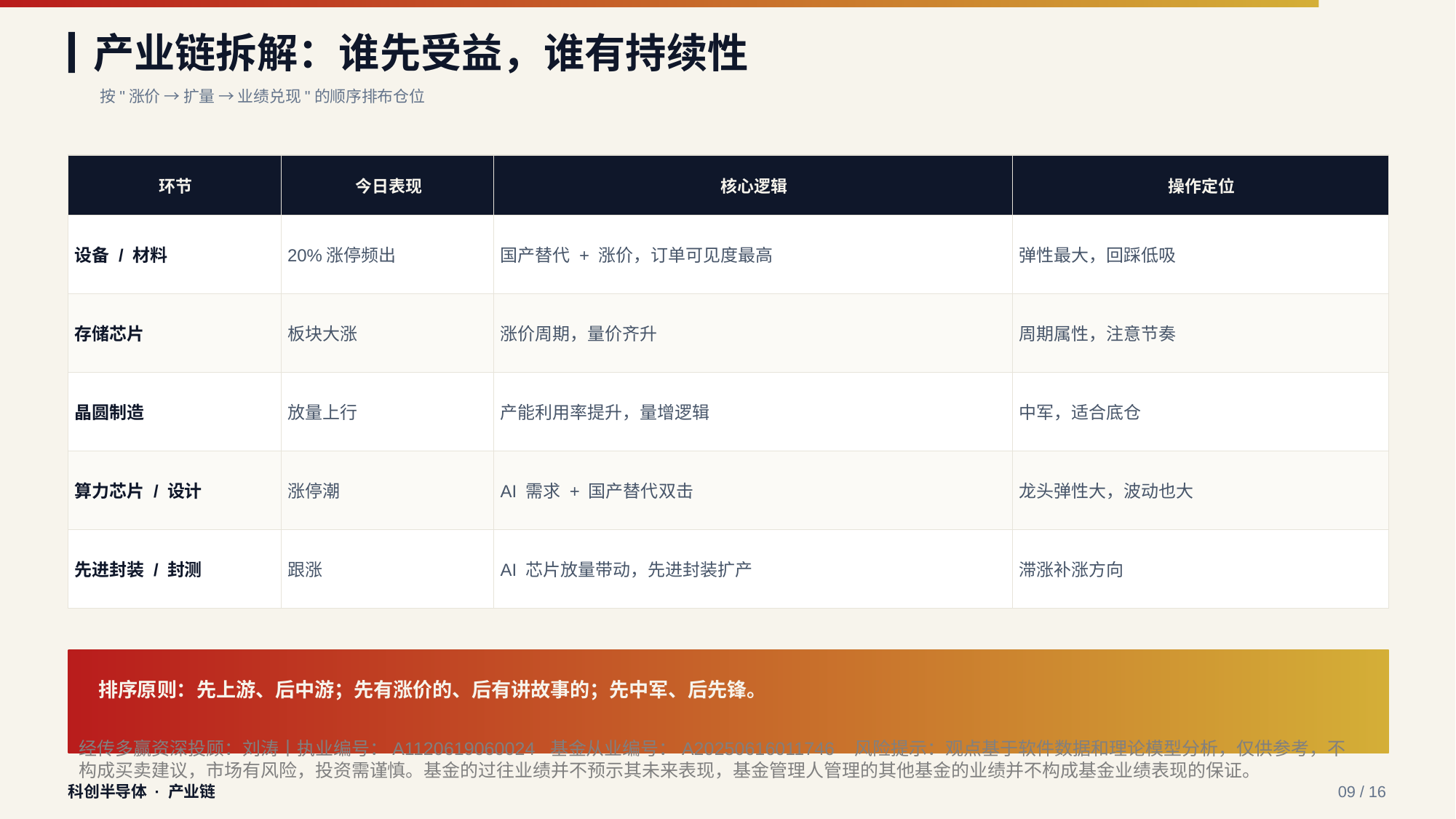

产业链拆解：谁先受益，谁有持续性

按"涨价 → 扩量 → 业绩兑现"的顺序排布仓位
| 环节 | 今日表现 | 核心逻辑 | 操作定位 |
| --- | --- | --- | --- |
| 设备 / 材料 | 20%涨停频出 | 国产替代 + 涨价，订单可见度最高 | 弹性最大，回踩低吸 |
| 存储芯片 | 板块大涨 | 涨价周期，量价齐升 | 周期属性，注意节奏 |
| 晶圆制造 | 放量上行 | 产能利用率提升，量增逻辑 | 中军，适合底仓 |
| 算力芯片 / 设计 | 涨停潮 | AI 需求 + 国产替代双击 | 龙头弹性大，波动也大 |
| 先进封装 / 封测 | 跟涨 | AI 芯片放量带动，先进封装扩产 | 滞涨补涨方向 |

排序原则：先上游、后中游；先有涨价的、后有讲故事的；先中军、后先锋。
经传多赢资深投顾：刘涛丨执业编号：A1120619060024  基金从业编号：A20250616011746   风险提示：观点基于软件数据和理论模型分析，仅供参考，不构成买卖建议，市场有风险，投资需谨慎。基金的过往业绩并不预示其未来表现，基金管理人管理的其他基金的业绩并不构成基金业绩表现的保证。

科创半导体 · 产业链
09 / 16